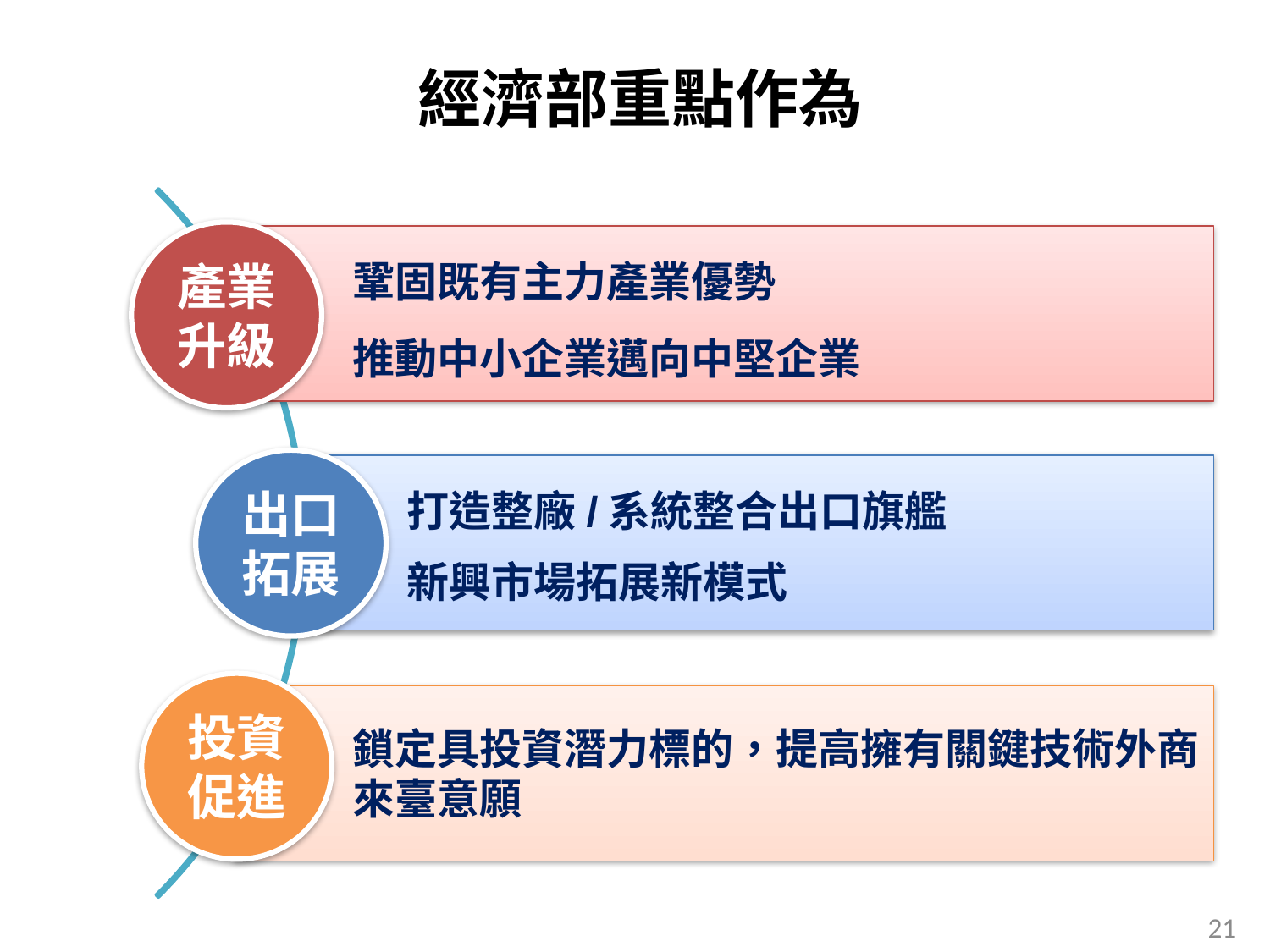

經濟部重點作為

產業升級
鞏固既有主力產業優勢
推動中小企業邁向中堅企業
出口拓展
打造整廠/系統整合出口旗艦
新興市場拓展新模式
投資促進
鎖定具投資潛力標的，提高擁有關鍵技術外商來臺意願
21